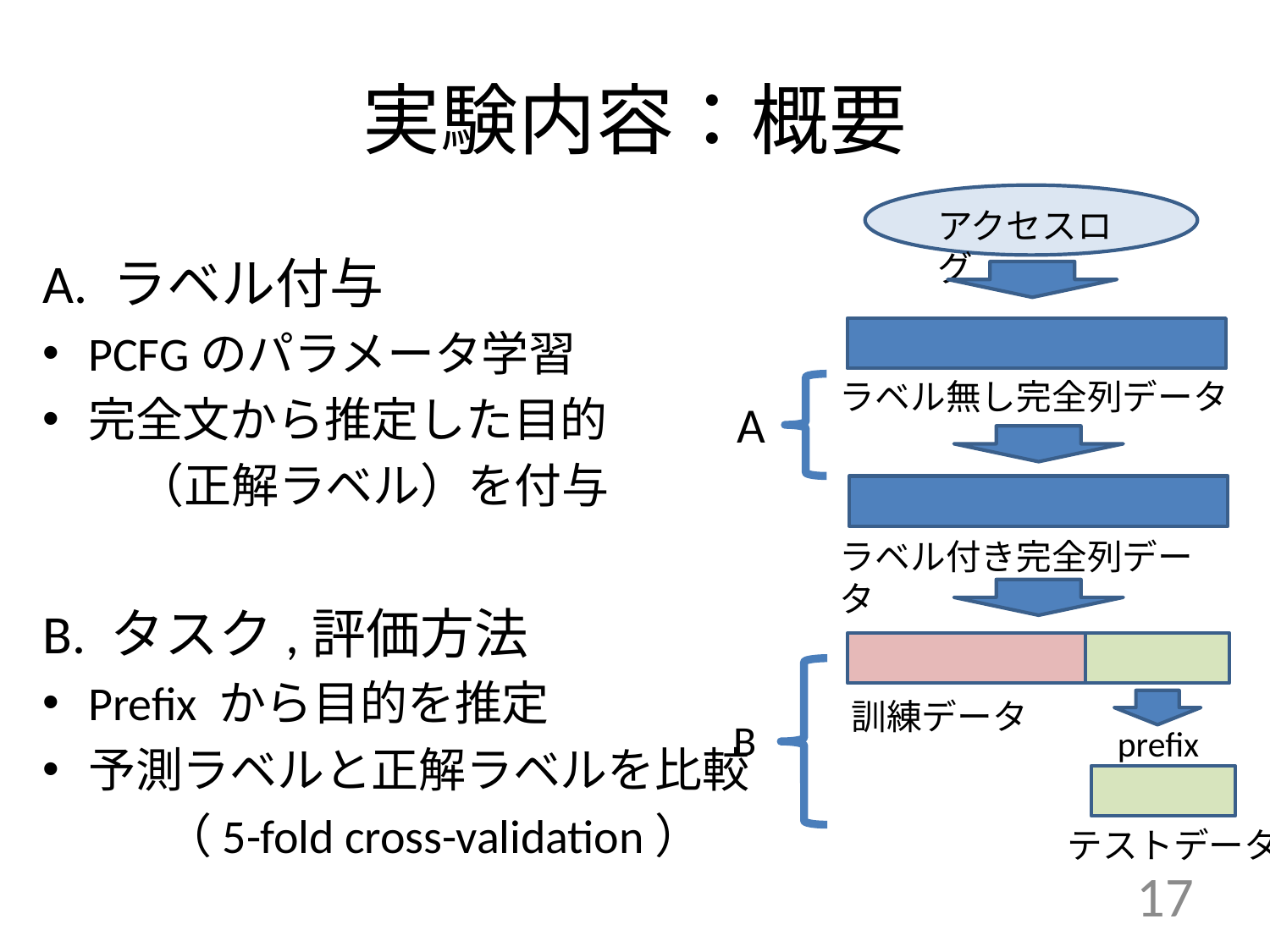

# 実験内容：概要

A. ラベル付与
PCFGのパラメータ学習
完全文から推定した目的
　　（正解ラベル）を付与

B. タスク,評価方法
Prefix から目的を推定
予測ラベルと正解ラベルを比較
	（5-fold cross-validation）

アクセスログ

ラベル無し完全列データ

ラベル付き完全列データ

訓練データ

prefix

テストデータ

A

B
17